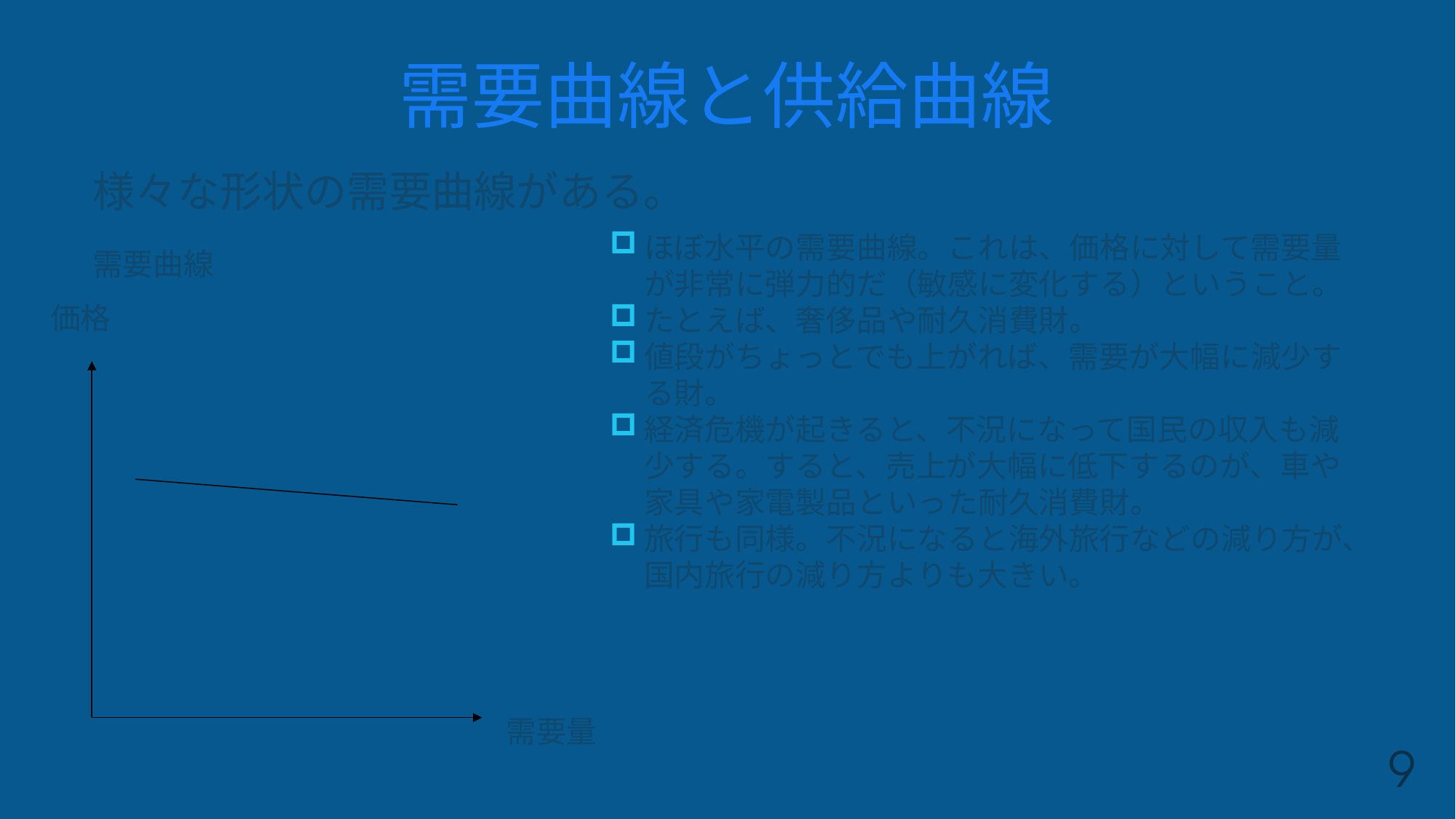

# 需要曲線と供給曲線
　様々な形状の需要曲線がある。
　需要曲線
価格

　　　　　　　　　　　　　　　需要量
ほぼ水平の需要曲線。これは、価格に対して需要量が非常に弾力的だ（敏感に変化する）ということ。
たとえば、奢侈品や耐久消費財。
値段がちょっとでも上がれば、需要が大幅に減少する財。
経済危機が起きると、不況になって国民の収入も減少する。すると、売上が大幅に低下するのが、車や家具や家電製品といった耐久消費財。
旅行も同様。不況になると海外旅行などの減り方が、国内旅行の減り方よりも大きい。
9